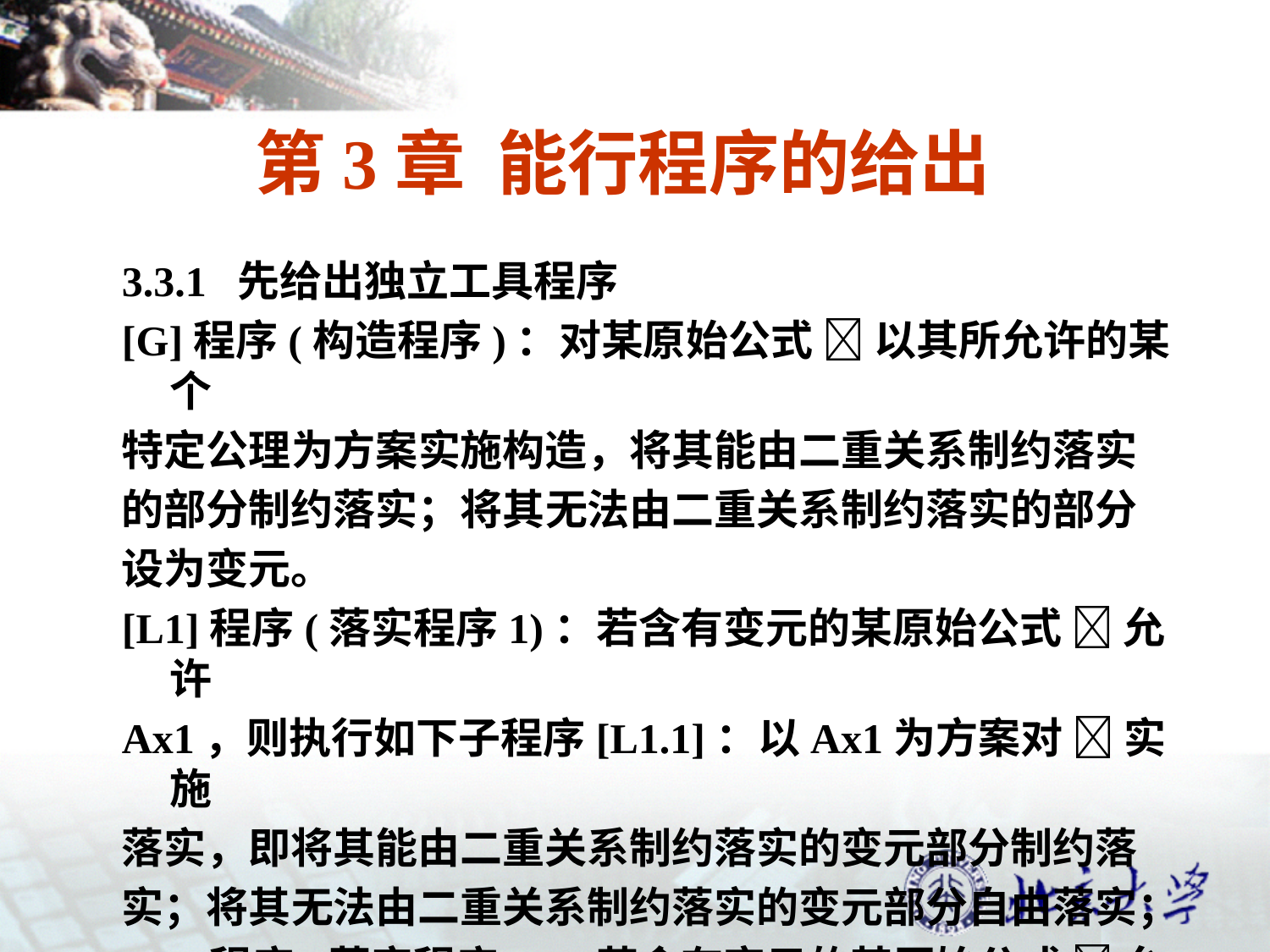

# 第3章  能行程序的给出
3.3.1  先给出独立工具程序
[G]程序(构造程序)：对某原始公式 → 以其所允许的某个
特定公理为方案实施构造，将其能由二重关系制约落实
的部分制约落实；将其无法由二重关系制约落实的部分
设为变元。
[L1]程序(落实程序1)：若含有变元的某原始公式 → 允许
Ax1，则执行如下子程序[L1.1]：以Ax1为方案对 → 实施
落实，即将其能由二重关系制约落实的变元部分制约落
实；将其无法由二重关系制约落实的变元部分自由落实；
[L2]程序(落实程序2)：若含有变元的某原始公式 → 允许